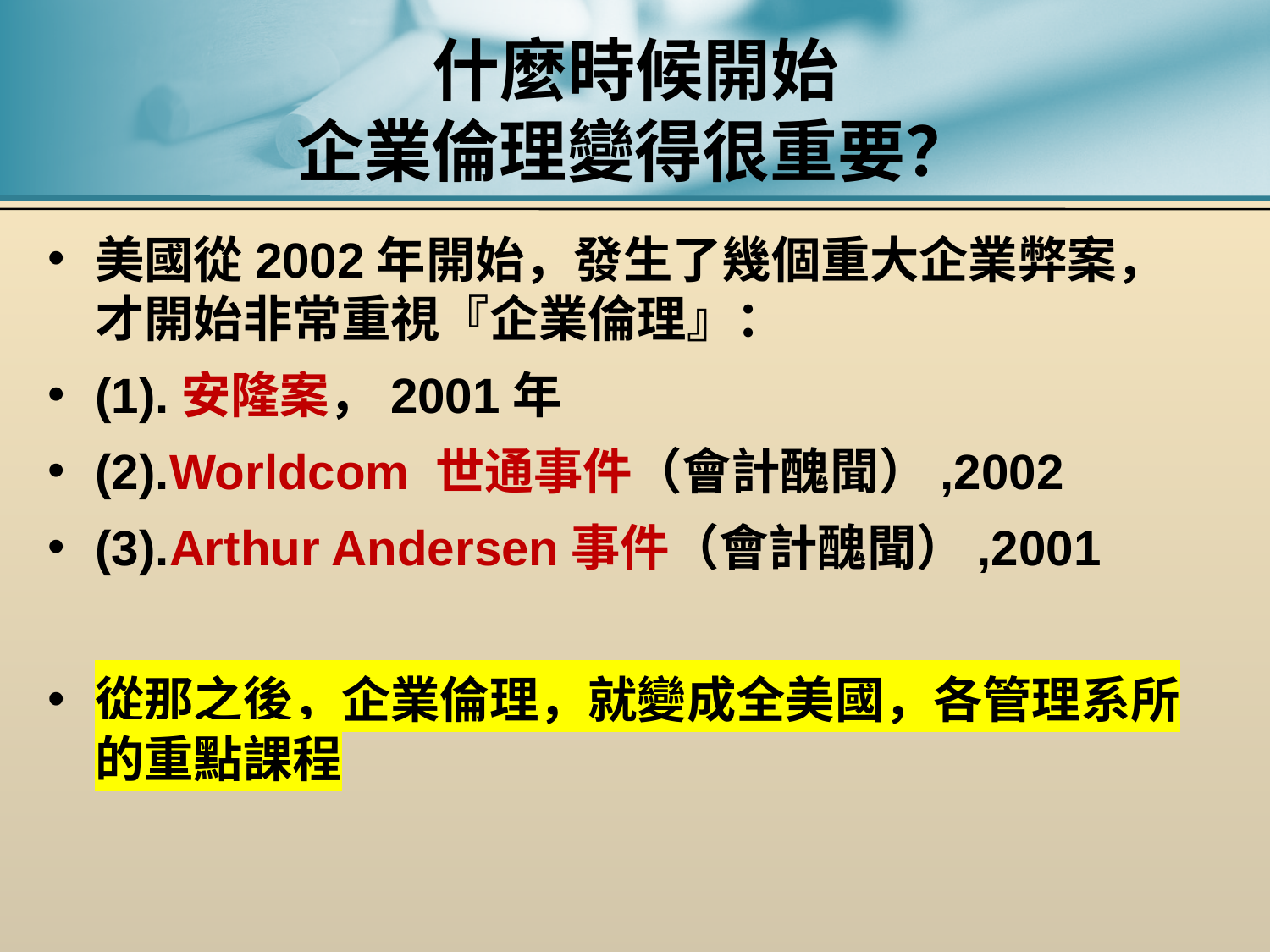

# 什麼時候開始 企業倫理變得很重要？
美國從2002年開始，發生了幾個重大企業弊案，才開始非常重視『企業倫理』：
(1).安隆案，2001年
(2).Worldcom 世通事件（會計醜聞）,2002
(3).Arthur Andersen事件（會計醜聞）,2001

從那之後，企業倫理，就變成全美國，各管理系所的重點課程